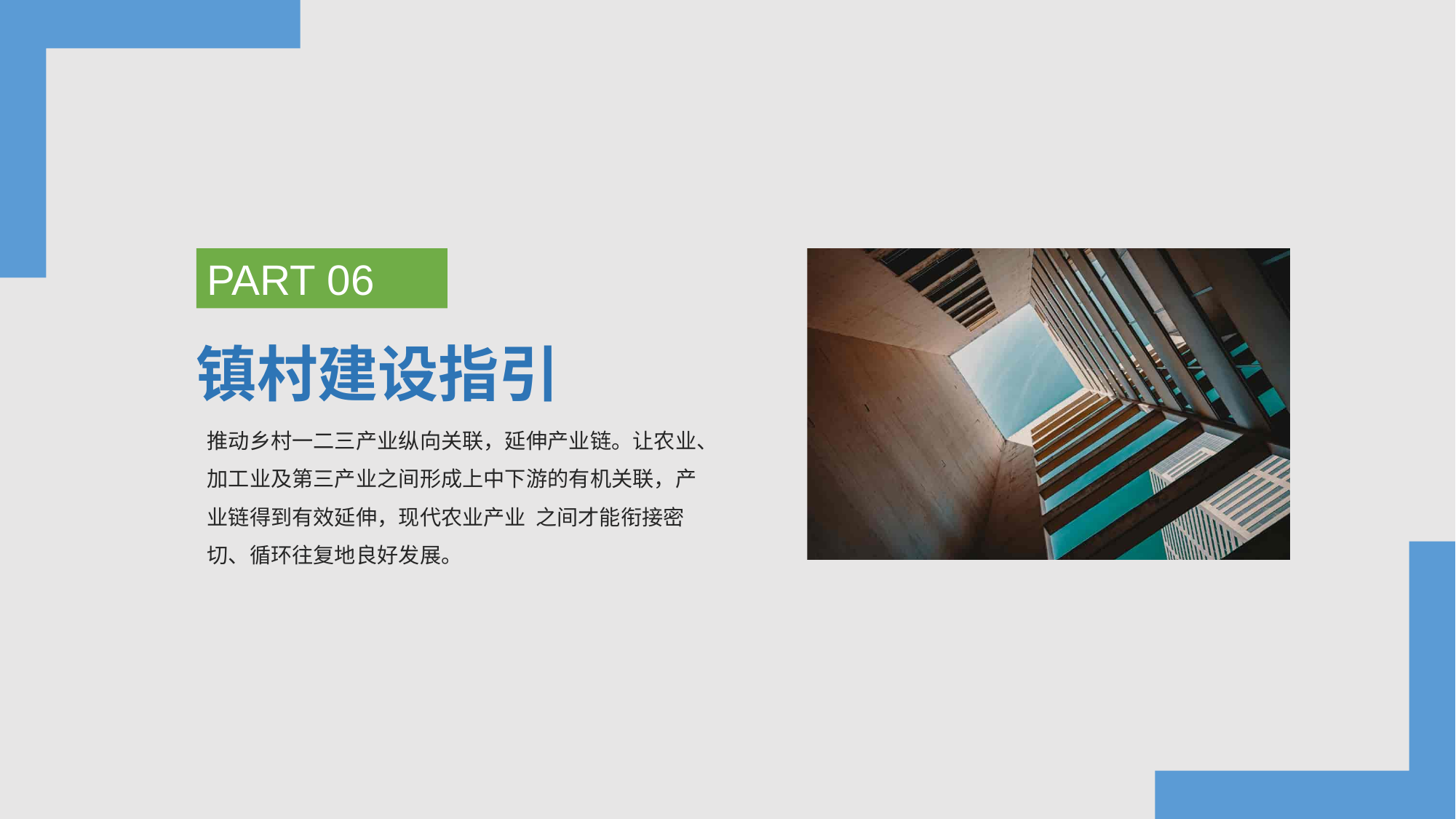

PART 06

镇村建设指引
推动乡村一二三产业纵向关联，延伸产业链。让农业、加工业及第三产业之间形成上中下游的有机关联，产业链得到有效延伸，现代农业产业  之间才能衔接密切、循环往复地良好发展。